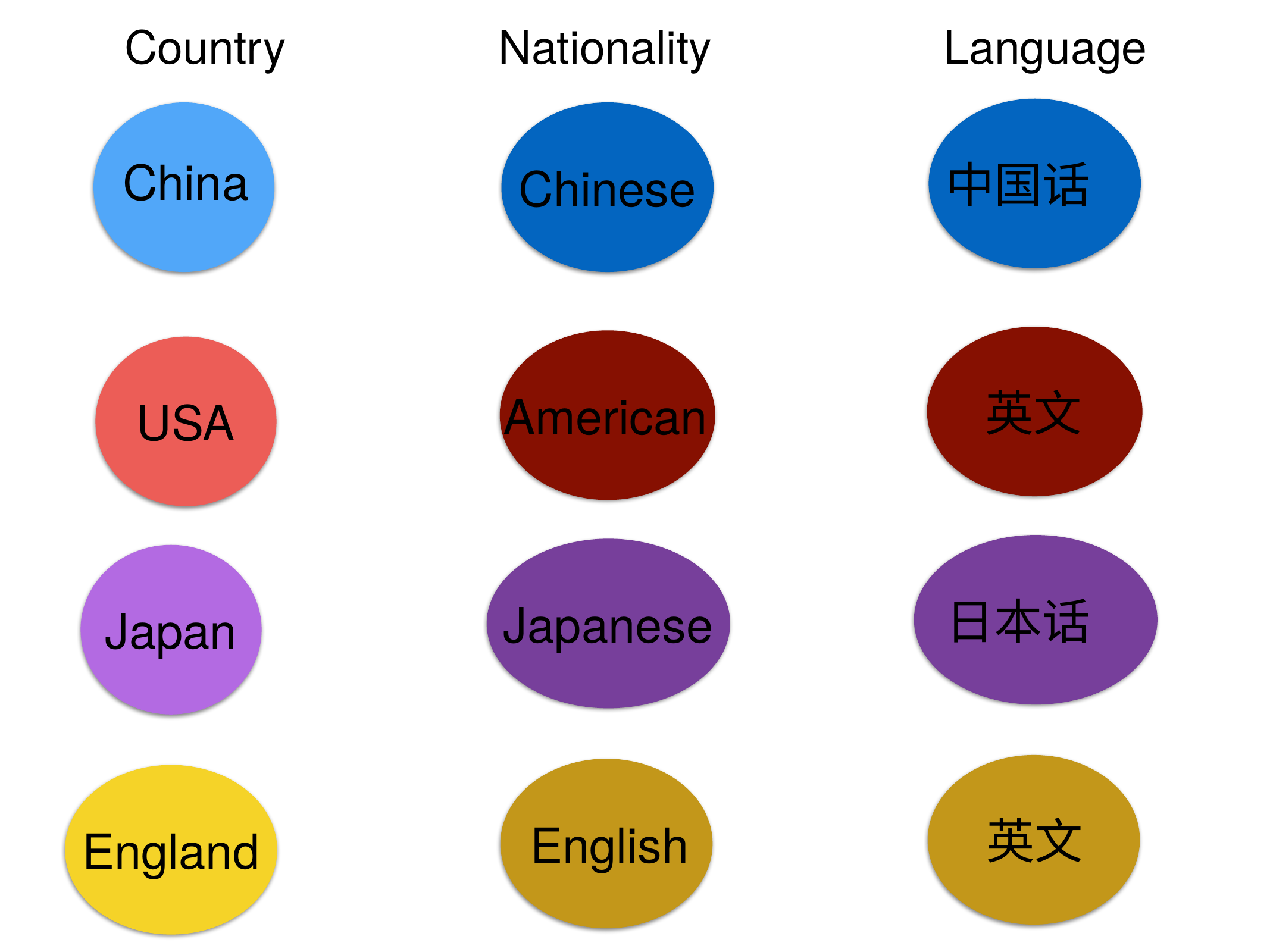

Country
Nationality
Language

China
Chinese
中国话

American
英文
USA

Japanese
日本话
Japan

English
英文
England